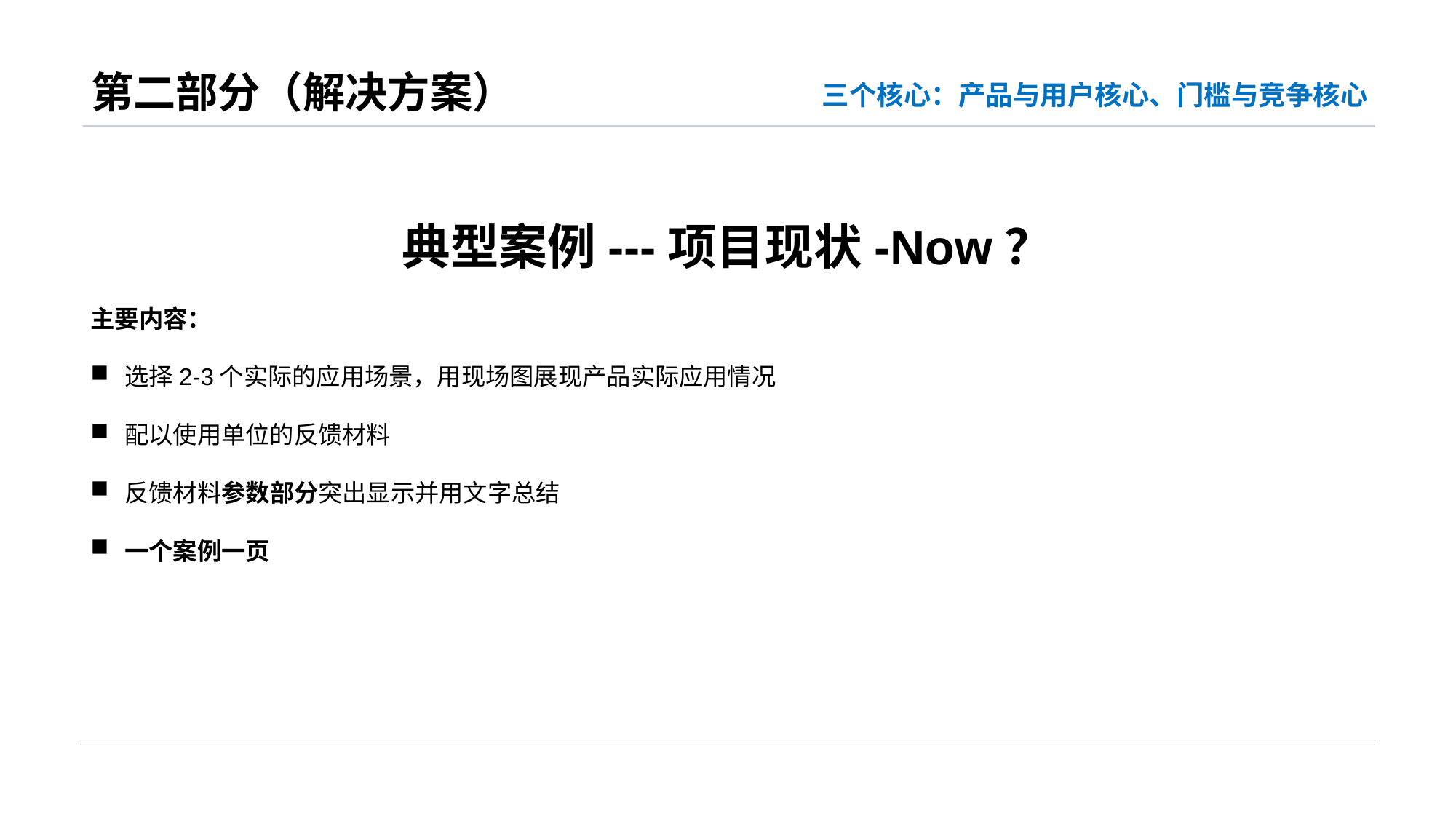

# 第二部分（解决方案）
三个核心：产品与用户核心、门槛与竞争核心
典型案例---项目现状-Now？
主要内容：
选择2-3个实际的应用场景，用现场图展现产品实际应用情况
配以使用单位的反馈材料
反馈材料参数部分突出显示并用文字总结
一个案例一页
11